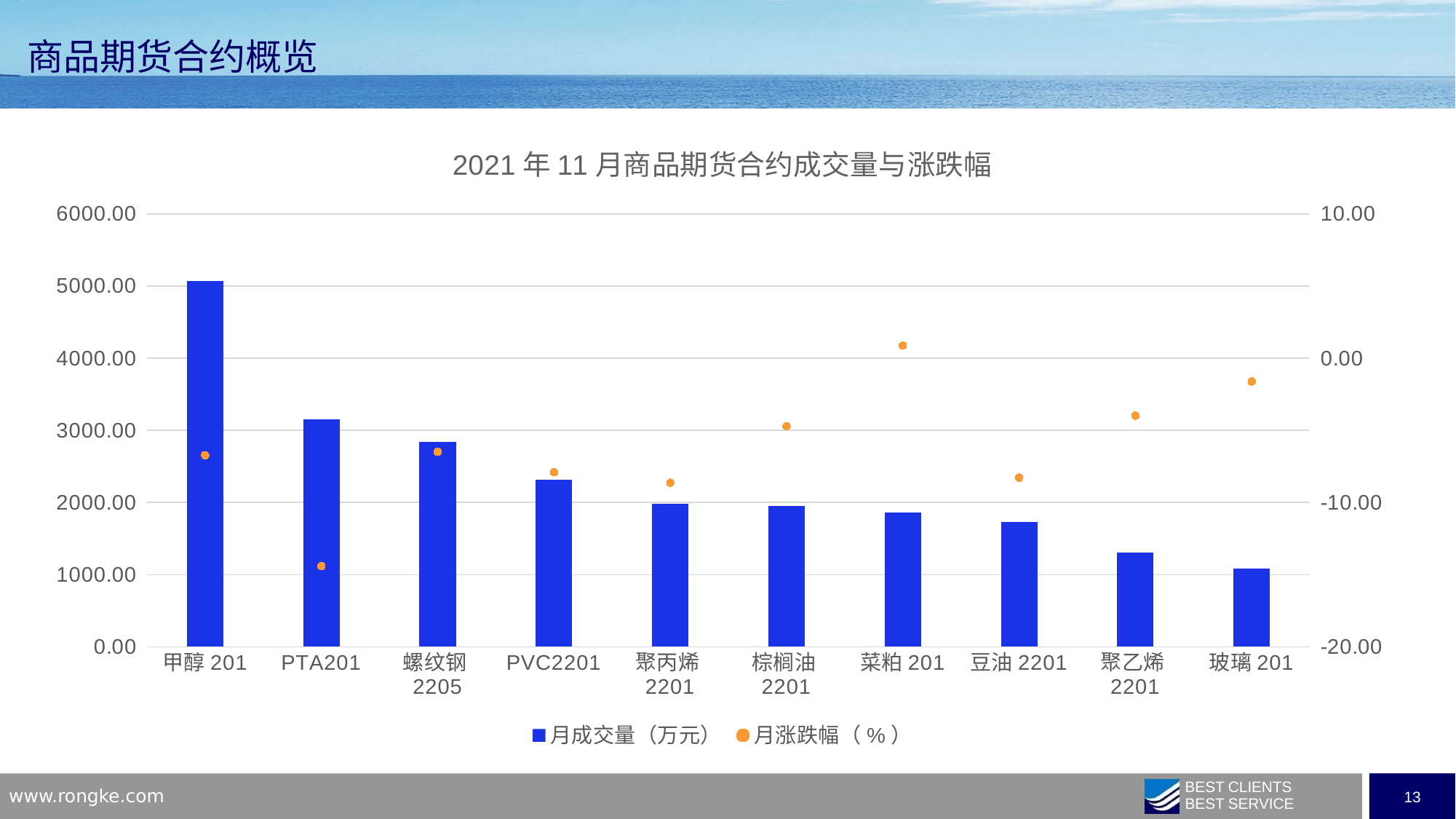

商品期货合约概览

### Chart: 2021年11月商品期货合约成交量与涨跌幅

| Category | 月成交量（万元） | 月涨跌幅（%） |
|---|---|---|
| 甲醇201 | 5064.7775 | -6.7257 |
| PTA201 | 3152.0301 | -14.4074 |
| 螺纹钢2205 | 2840.6274 | -6.4915 |
| PVC2201 | 2309.437 | -7.9117 |
| 聚丙烯2201 | 1979.0103 | -8.6393 |
| 棕榈油2201 | 1953.8448 | -4.7292 |
| 菜粕201 | 1858.732 | 0.8656 |
| 豆油2201 | 1730.9411 | -8.2861 |
| 聚乙烯2201 | 1303.055 | -3.9841 |
| 玻璃201 | 1086.3213 | -1.6199 |